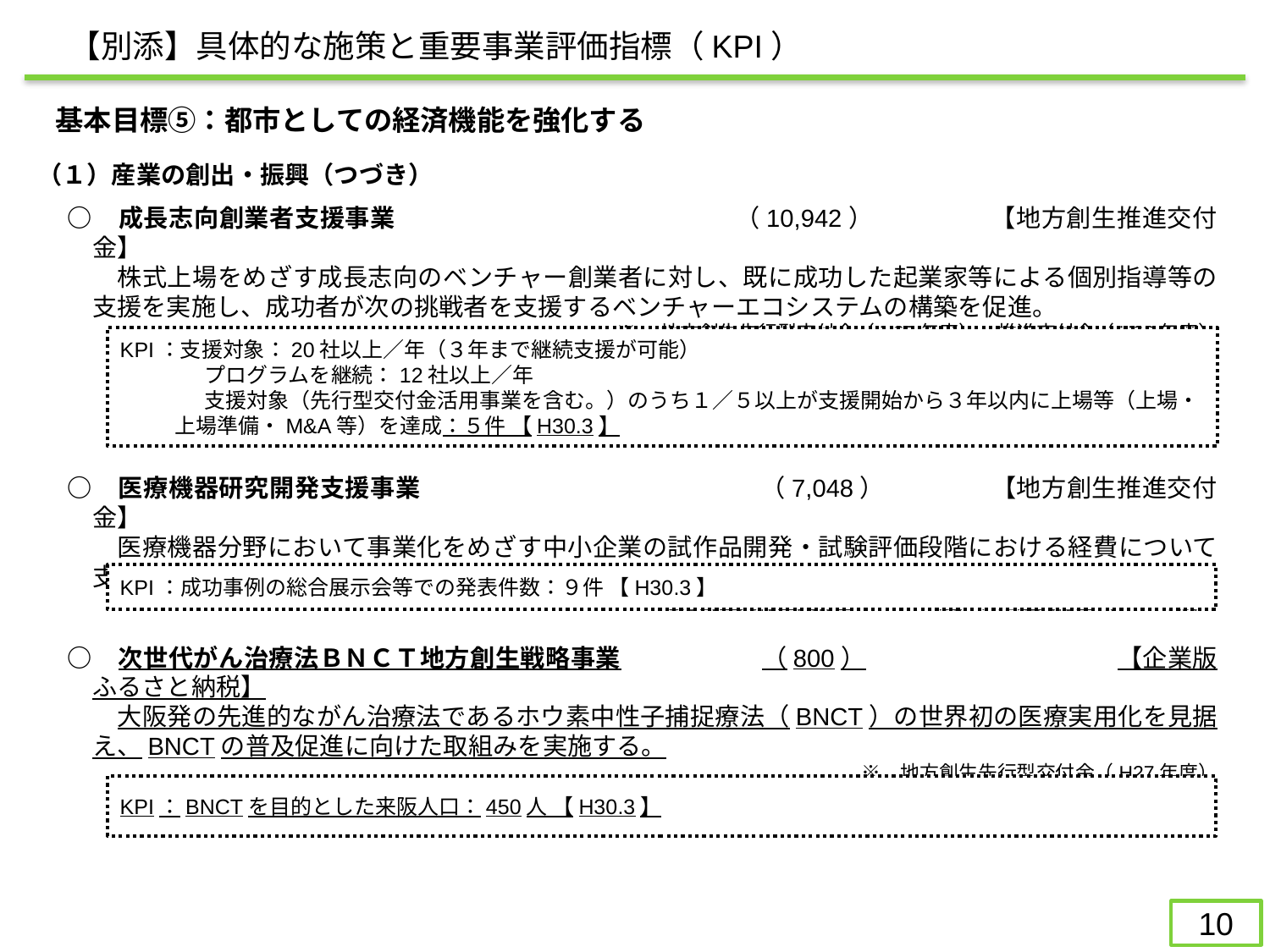

【別添】具体的な施策と重要事業評価指標（KPI）
　基本目標⑤：都市としての経済機能を強化する
（１）産業の創出・振興（つづき）
○	　成長志向創業者支援事業			（10,942）	【地方創生推進交付金】
　　株式上場をめざす成長志向のベンチャー創業者に対し、既に成功した起業家等による個別指導等の支援を実施し、成功者が次の挑戦者を支援するベンチャーエコシステムの構築を促進。
※　地方創生先行型交付金（H27年度）、推進交付金（H28年度）
KPI：支援対象：20社以上／年（３年まで継続支援が可能）
　　　　プログラムを継続：12社以上／年
　　　　支援対象（先行型交付金活用事業を含む。）のうち１／５以上が支援開始から３年以内に上場等（上場・上場準備・M&A等）を達成：５件 【H30.3】
○	　医療機器研究開発支援事業			　（7,048）	【地方創生推進交付金】
　　医療機器分野において事業化をめざす中小企業の試作品開発・試験評価段階における経費について支援。
　※　地方創生先行型交付金（H27年度）、推進交付金（H28年度）
KPI：成功事例の総合展示会等での発表件数：９件 【H30.3】
○	　次世代がん治療法ＢＮＣＴ地方創生戦略事業	　（800）　　　　　　　　　　【企業版ふるさと納税】
　　大阪発の先進的ながん治療法であるホウ素中性子捕捉療法（BNCT）の世界初の医療実用化を見据え、BNCTの普及促進に向けた取組みを実施する。
　※　地方創生先行型交付金（H27年度）
KPI：BNCTを目的とした来阪人口：450人 【H30.3】
10